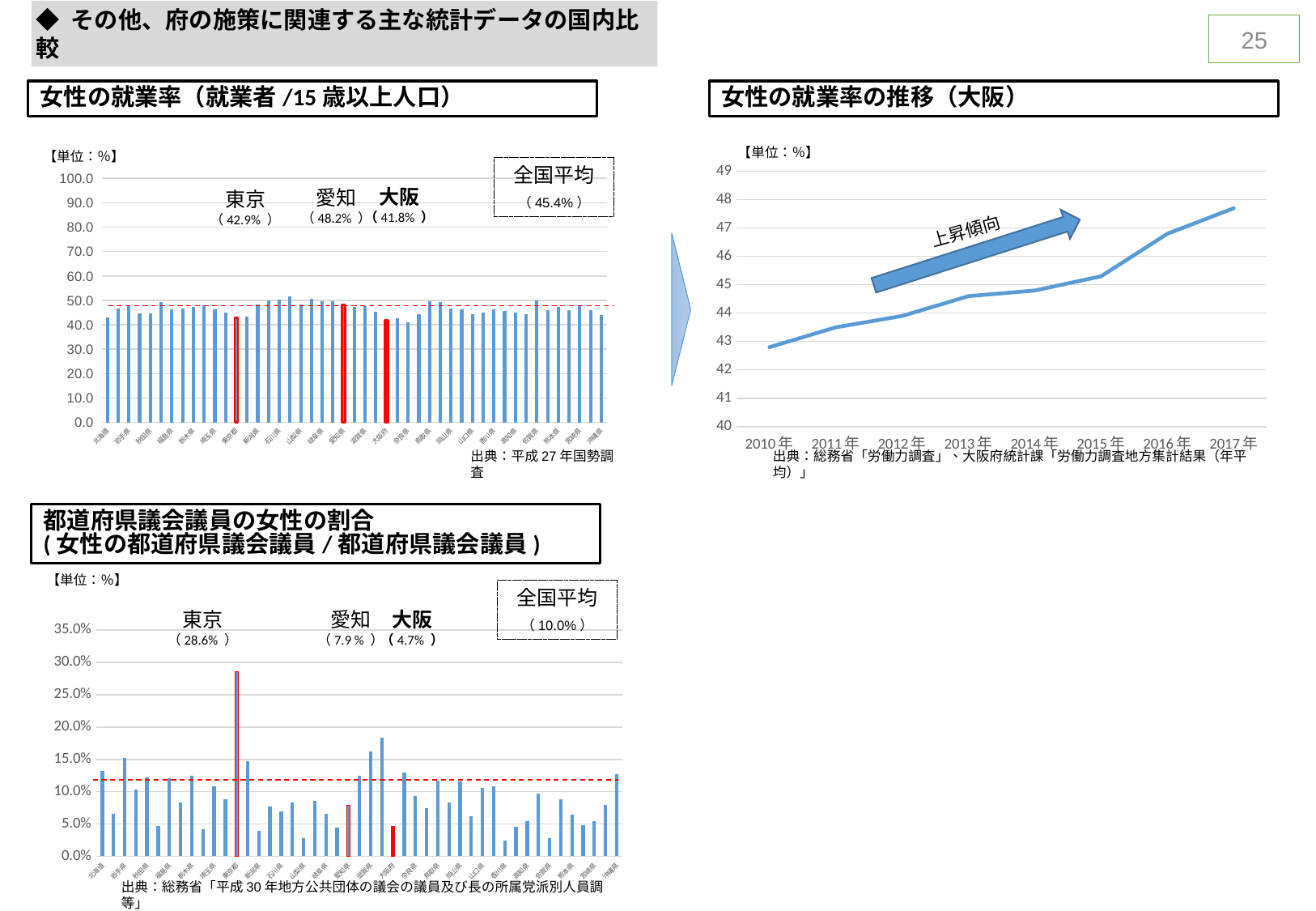

◆ その他、府の施策に関連する主な統計データの国内比較
25
女性の就業率の推移（大阪）
女性の就業率（就業者/15歳以上人口）
【単位：％】
【単位：％】
全国平均
（45.4%）

### Chart

| Category | 女性 |
|---|---|
| 2010年 | 42.8 |
| 2011年 | 43.5 |
| 2012年 | 43.9 |
| 2013年 | 44.6 |
| 2014年 | 44.8 |
| 2015年 | 45.3 |
| 2016年 | 46.8 |
| 2017年 | 47.7 |

### Chart

| Category |  |
|---|---|
| 北海道 | 42.86446590058619 |
| 青森県 | 46.50926524001338 |
| 岩手県 | 48.051925947485145 |
| 宮城県 | 44.77143869939235 |
| 秋田県 | 44.692272951223515 |
| 山形県 | 49.17593928953862 |
| 福島県 | 46.33387944609797 |
| 茨城県 | 46.47307994436 |
| 栃木県 | 47.38002646496282 |
| 群馬県 | 48.11726435232126 |
| 埼玉県 | 46.16611257121212 |
| 千葉県 | 44.961210331929365 |
| 東京都 | 42.86150496410873 |
| 神奈川県 | 43.4384593157695 |
| 新潟県 | 48.437761801038825 |
| 富山県 | 50.13346865858841 |
| 石川県 | 50.466867790869586 |
| 福井県 | 51.7023510015004 |
| 山梨県 | 48.33945567096617 |
| 長野県 | 50.64926486256126 |
| 岐阜県 | 49.58523931872093 |
| 静岡県 | 49.567832698551015 |
| 愛知県 | 48.24176858183685 |
| 三重県 | 47.353111843648534 |
| 滋賀県 | 47.71523622910118 |
| 京都府 | 45.26973973912213 |
| 大阪府 | 41.7878222544981 |
| 兵庫県 | 42.72649146867414 |
| 奈良県 | 40.92988430942647 |
| 和歌山県 | 44.44498594438451 |
| 鳥取県 | 49.74094650048525 |
| 島根県 | 49.453429811132985 |
| 岡山県 | 46.73095139389083 |
| 広島県 | 46.22347277248356 |
| 山口県 | 44.1454497596599 |
| 徳島県 | 44.871611370337504 |
| 香川県 | 46.34063694850837 |
| 愛媛県 | 45.62581146330424 |
| 高知県 | 45.017794635853846 |
| 福岡県 | 44.18248346607331 |
| 佐賀県 | 49.94031957229464 |
| 長崎県 | 46.02971623431982 |
| 熊本県 | 47.42705235277187 |
| 大分県 | 45.83087128602486 |
| 宮崎県 | 48.0501903118277 |
| 鹿児島県 | 46.072841678103416 |
| 沖縄県 | 44.07447922650296 |
大阪
（41.8% ）
愛知
（48.2% ）
東京
（42.9% ）
上昇傾向

出典：平成27年国勢調査
出典：総務省「労働力調査」、大阪府統計課「労働力調査地方集計結果（年平均）」
都道府県議会議員の女性の割合
(女性の都道府県議会議員/都道府県議会議員)
【単位：％】
全国平均
（10.0%）

### Chart

| Category |  |
|---|---|
| 北海道 | 0.1326530612244898 |
| 青森県 | 0.06521739130434782 |
| 岩手県 | 0.15217391304347827 |
| 宮城県 | 0.10344827586206896 |
| 秋田県 | 0.12195121951219512 |
| 山形県 | 0.046511627906976744 |
| 福島県 | 0.1206896551724138 |
| 茨城県 | 0.08333333333333333 |
| 栃木県 | 0.125 |
| 群馬県 | 0.041666666666666664 |
| 埼玉県 | 0.10843373493975904 |
| 千葉県 | 0.08791208791208792 |
| 東京都 | 0.2857142857142857 |
| 神奈川県 | 0.14705882352941177 |
| 新潟県 | 0.0392156862745098 |
| 富山県 | 0.07692307692307693 |
| 石川県 | 0.06976744186046512 |
| 福井県 | 0.08333333333333333 |
| 山梨県 | 0.027777777777777776 |
| 長野県 | 0.08620689655172414 |
| 岐阜県 | 0.06521739130434782 |
| 静岡県 | 0.04477611940298507 |
| 愛知県 | 0.07920792079207921 |
| 三重県 | 0.125 |
| 滋賀県 | 0.16279069767441862 |
| 京都府 | 0.18333333333333332 |
| 大阪府 | 0.046511627906976744 |
| 兵庫県 | 0.12941176470588237 |
| 奈良県 | 0.09302325581395349 |
| 和歌山県 | 0.075 |
| 鳥取県 | 0.11764705882352941 |
| 島根県 | 0.08333333333333333 |
| 岡山県 | 0.11538461538461539 |
| 広島県 | 0.0625 |
| 山口県 | 0.10638297872340426 |
| 徳島県 | 0.10810810810810811 |
| 香川県 | 0.024390243902439025 |
| 愛媛県 | 0.045454545454545456 |
| 高知県 | 0.05405405405405406 |
| 福岡県 | 0.0963855421686747 |
| 佐賀県 | 0.027777777777777776 |
| 長崎県 | 0.08888888888888889 |
| 熊本県 | 0.06382978723404255 |
| 大分県 | 0.047619047619047616 |
| 宮崎県 | 0.05405405405405406 |
| 鹿児島県 | 0.08 |
| 沖縄県 | 0.1276595744680851 |
大阪
（4.7% ）
東京
（28.6% ）
愛知
（7.9 % ）
出典：総務省「平成30年地方公共団体の議会の議員及び長の所属党派別人員調等」